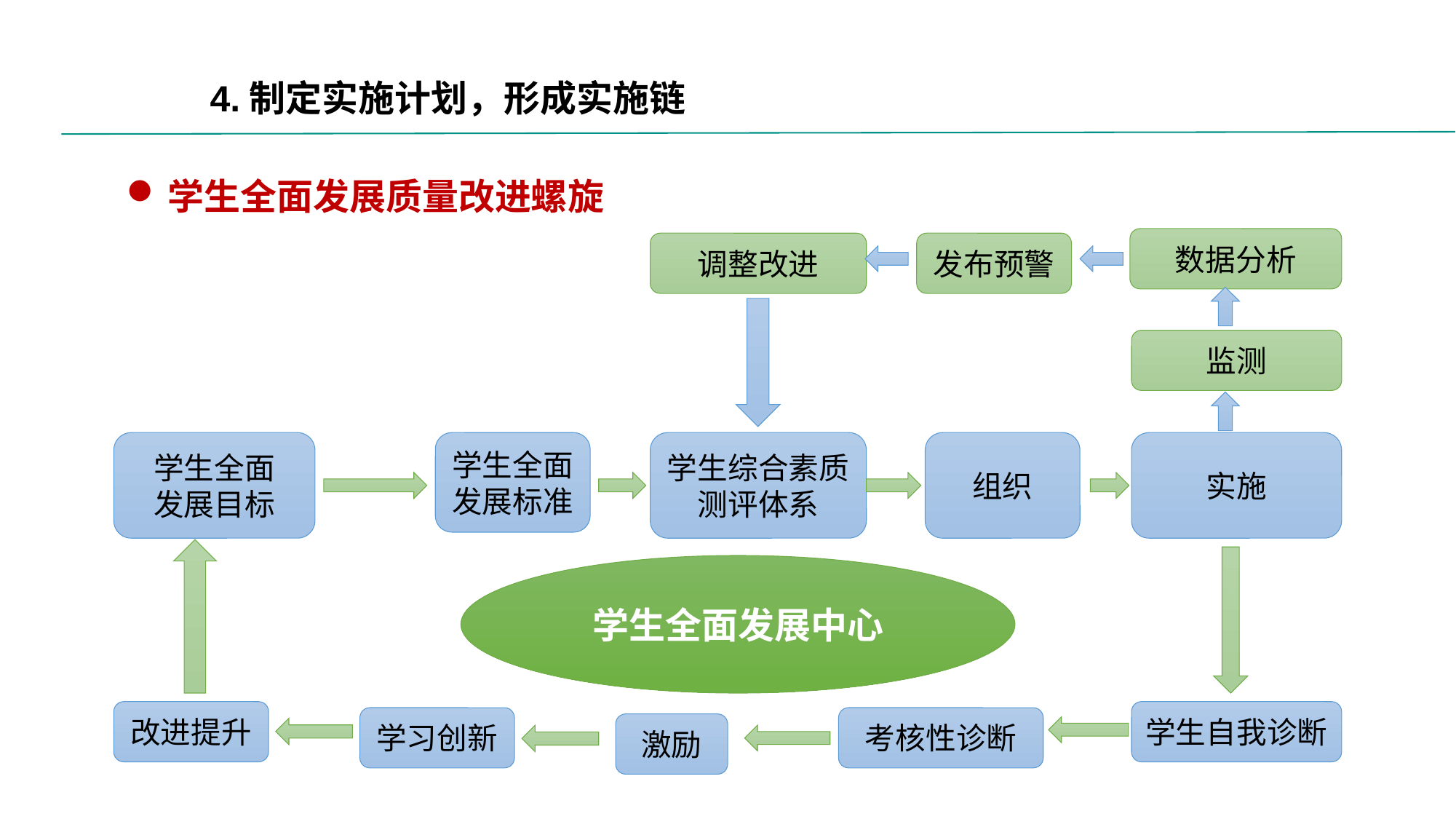

4.制定实施计划，形成实施链
学生全面发展质量改进螺旋
数据分析
调整改进
发布预警

监测

学生全面
发展目标
学生全面发展标准
学生综合素质测评体系
组织
实施

学生全面发展中心
改进提升
学生自我诊断
学习创新
考核性诊断
激励